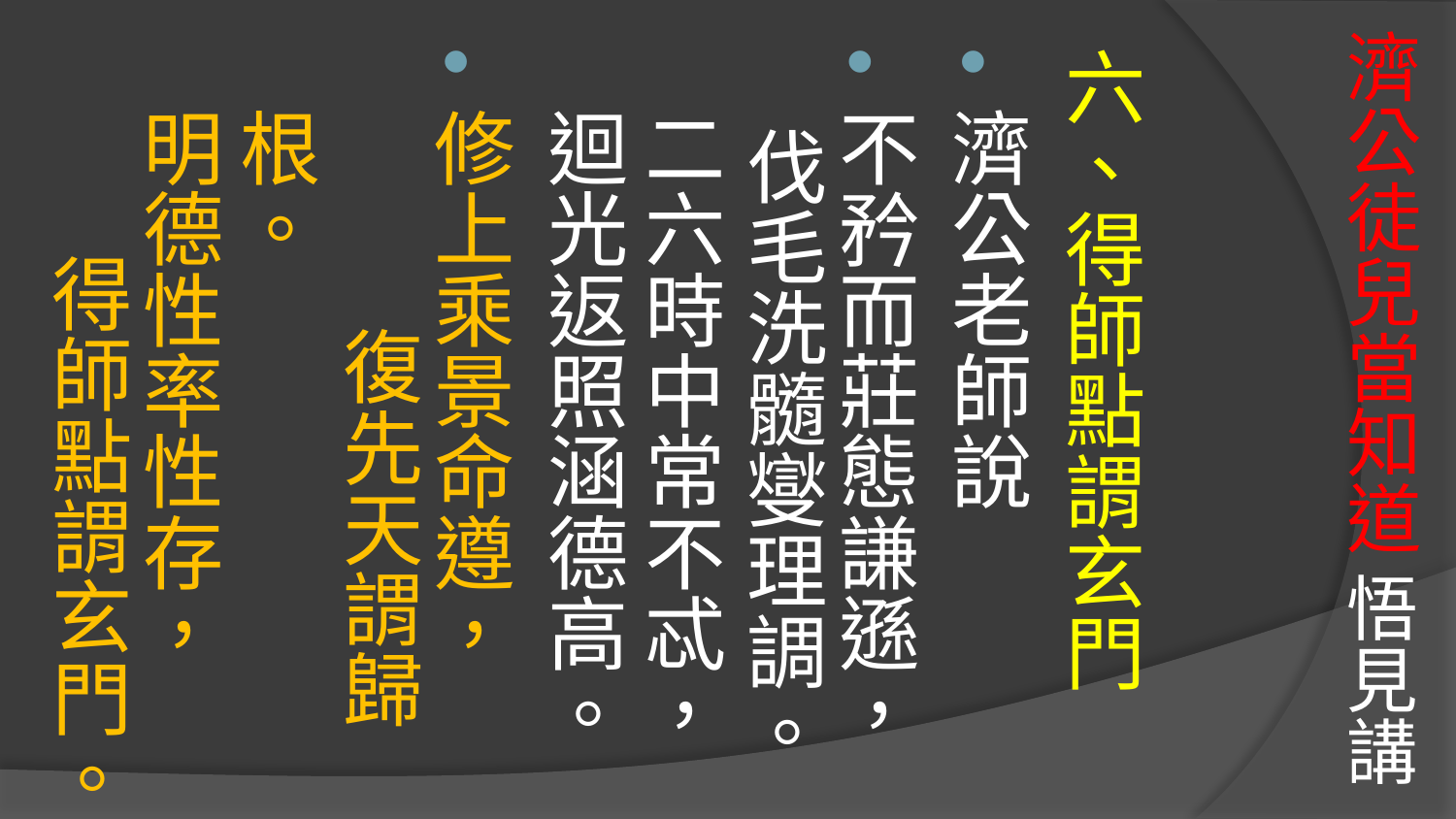

# 濟公徒兒當知道 悟見講
六、得師點謂玄門
濟公老師說
不矜而莊態謙遜，   伐毛洗髓燮理調。
二六時中常不忒，  迴光返照涵德高。
修上乘景命遵，                  復先天謂歸根。
明德性率性存，              得師點謂玄門。